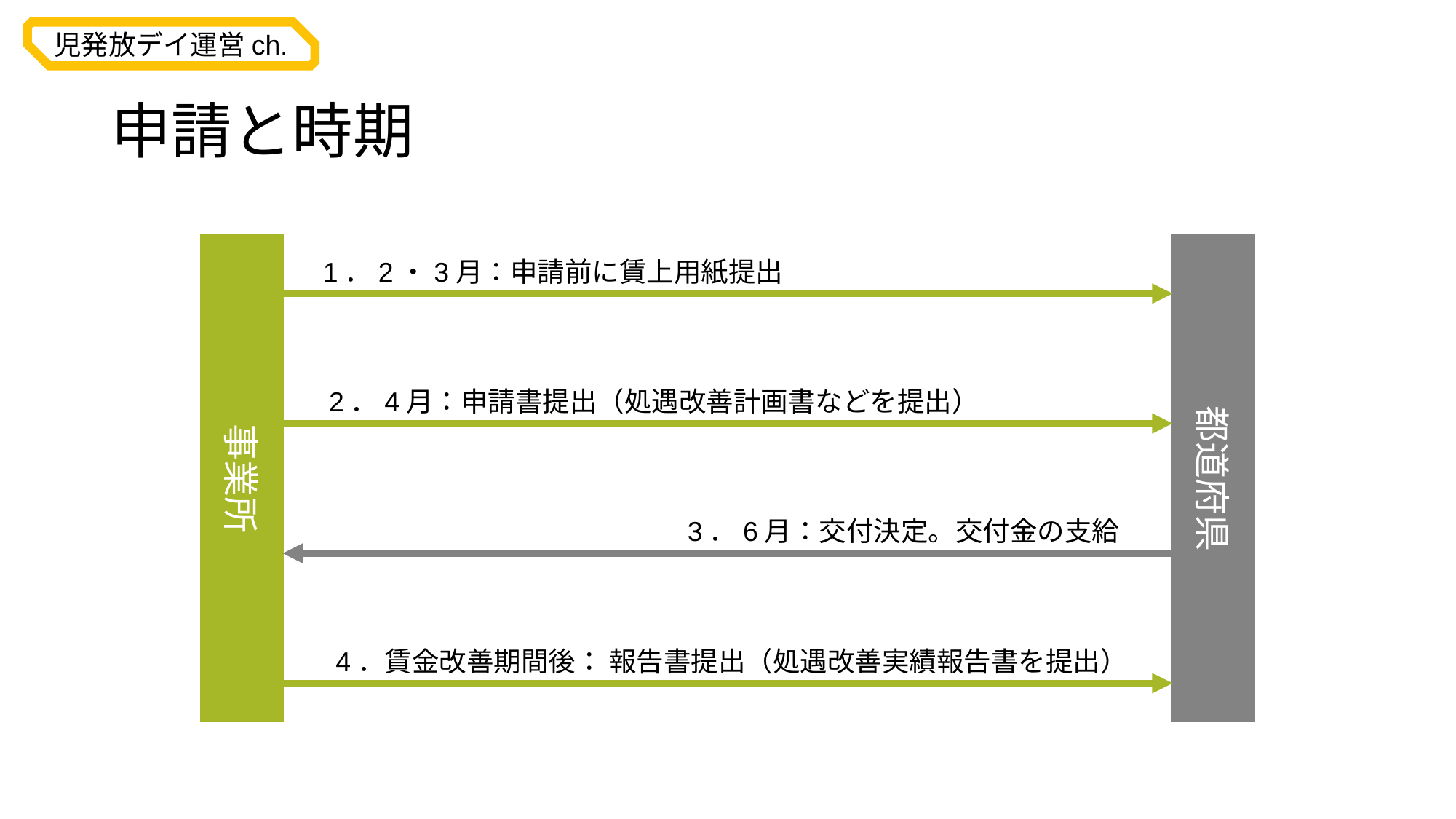

# 申請と時期
事業所
都道府県
1．2・3月：申請前に賃上用紙提出
2．4月：申請書提出（処遇改善計画書などを提出）
3．6月：交付決定。交付金の支給
4．賃金改善期間後： 報告書提出（処遇改善実績報告書を提出）